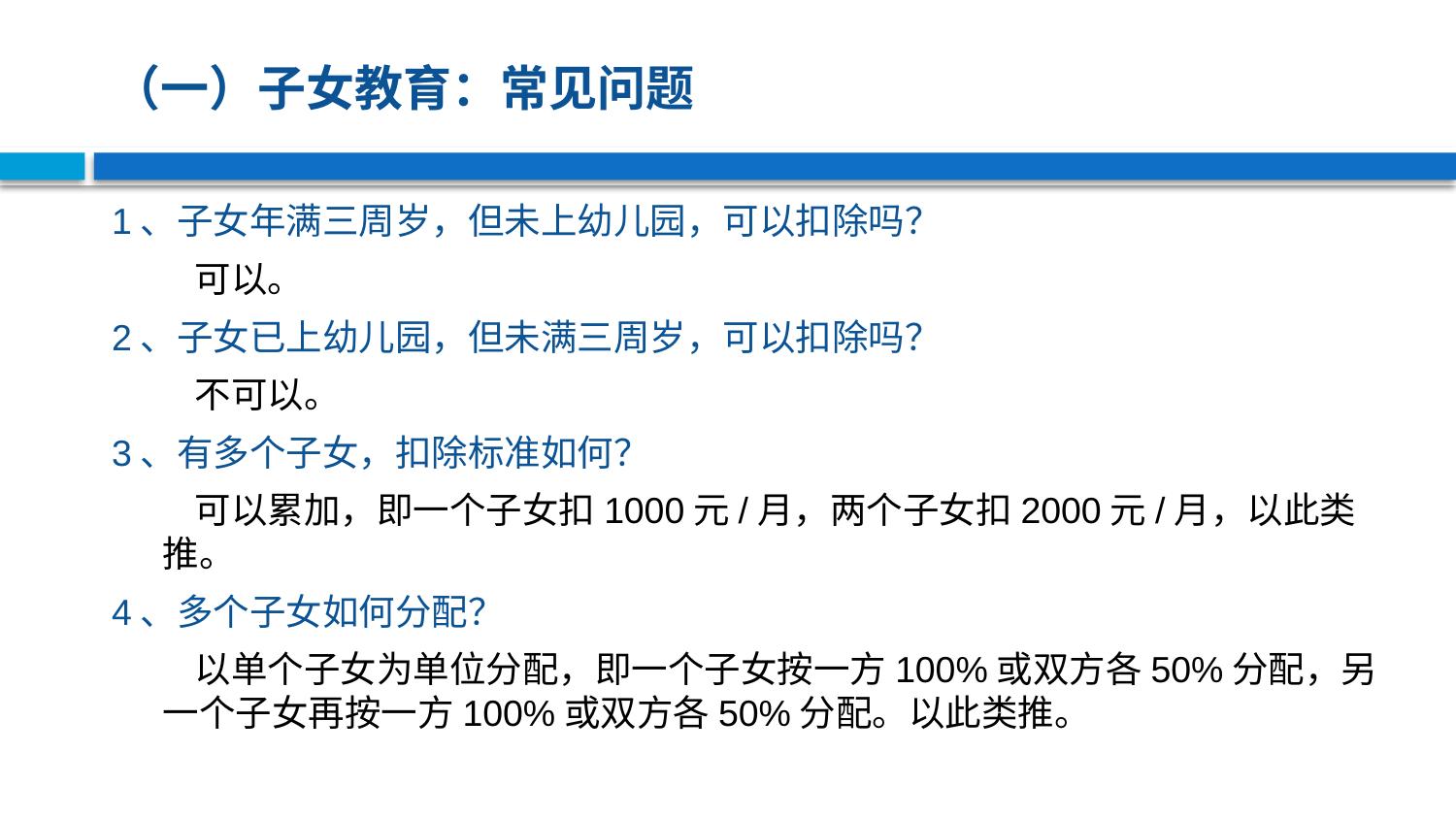

# （一）子女教育：常见问题
1、子女年满三周岁，但未上幼儿园，可以扣除吗？
         可以。
2、子女已上幼儿园，但未满三周岁，可以扣除吗？
         不可以。
3、有多个子女，扣除标准如何？
         可以累加，即一个子女扣1000元/月，两个子女扣2000元/月，以此类推。
4、多个子女如何分配？
         以单个子女为单位分配，即一个子女按一方100%或双方各50%分配，另一个子女再按一方100%或双方各50%分配。以此类推。